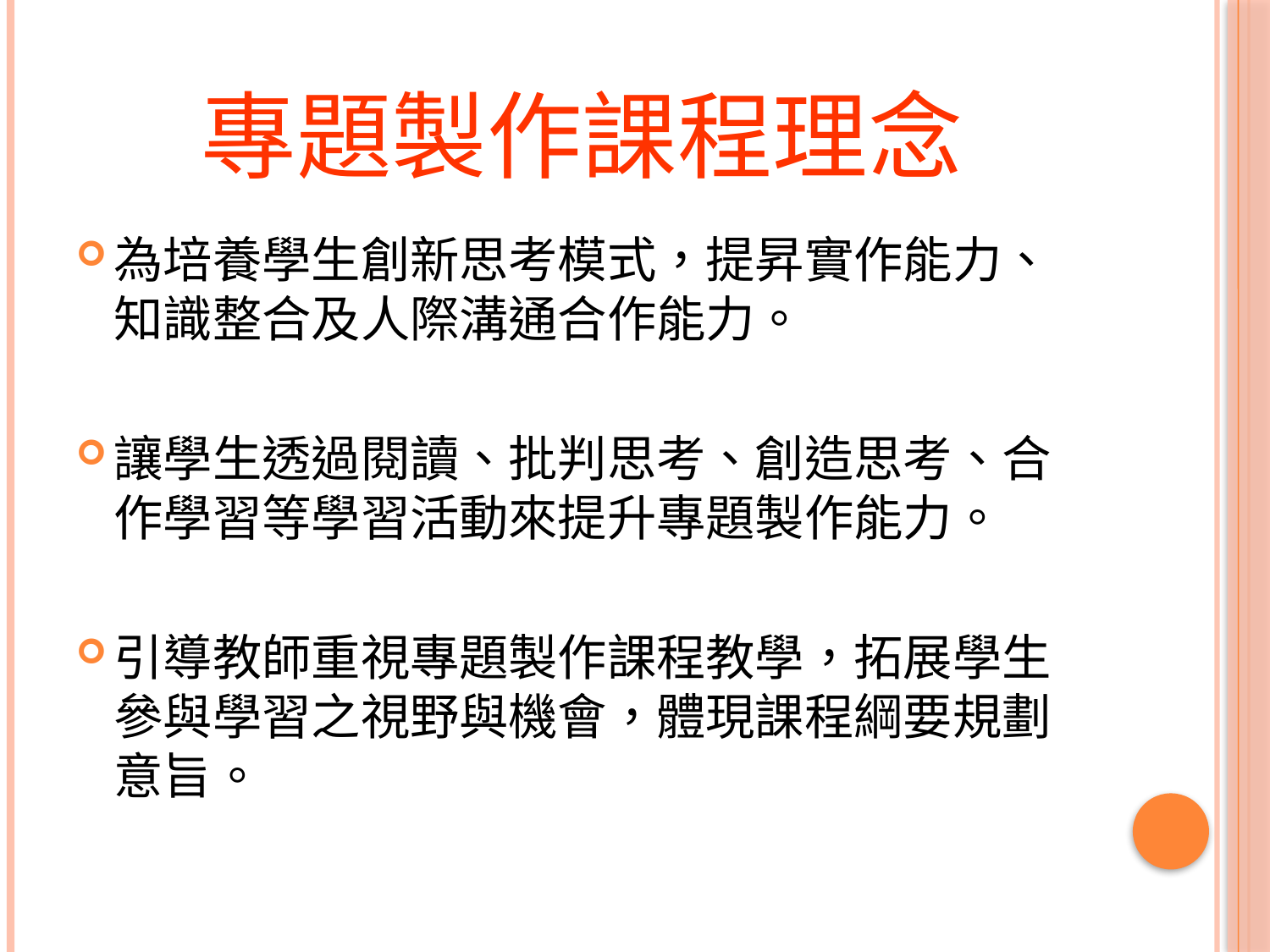

# 專題製作課程理念
為培養學生創新思考模式，提昇實作能力、知識整合及人際溝通合作能力。

讓學生透過閱讀、批判思考、創造思考、合作學習等學習活動來提升專題製作能力。

引導教師重視專題製作課程教學，拓展學生參與學習之視野與機會，體現課程綱要規劃意旨。